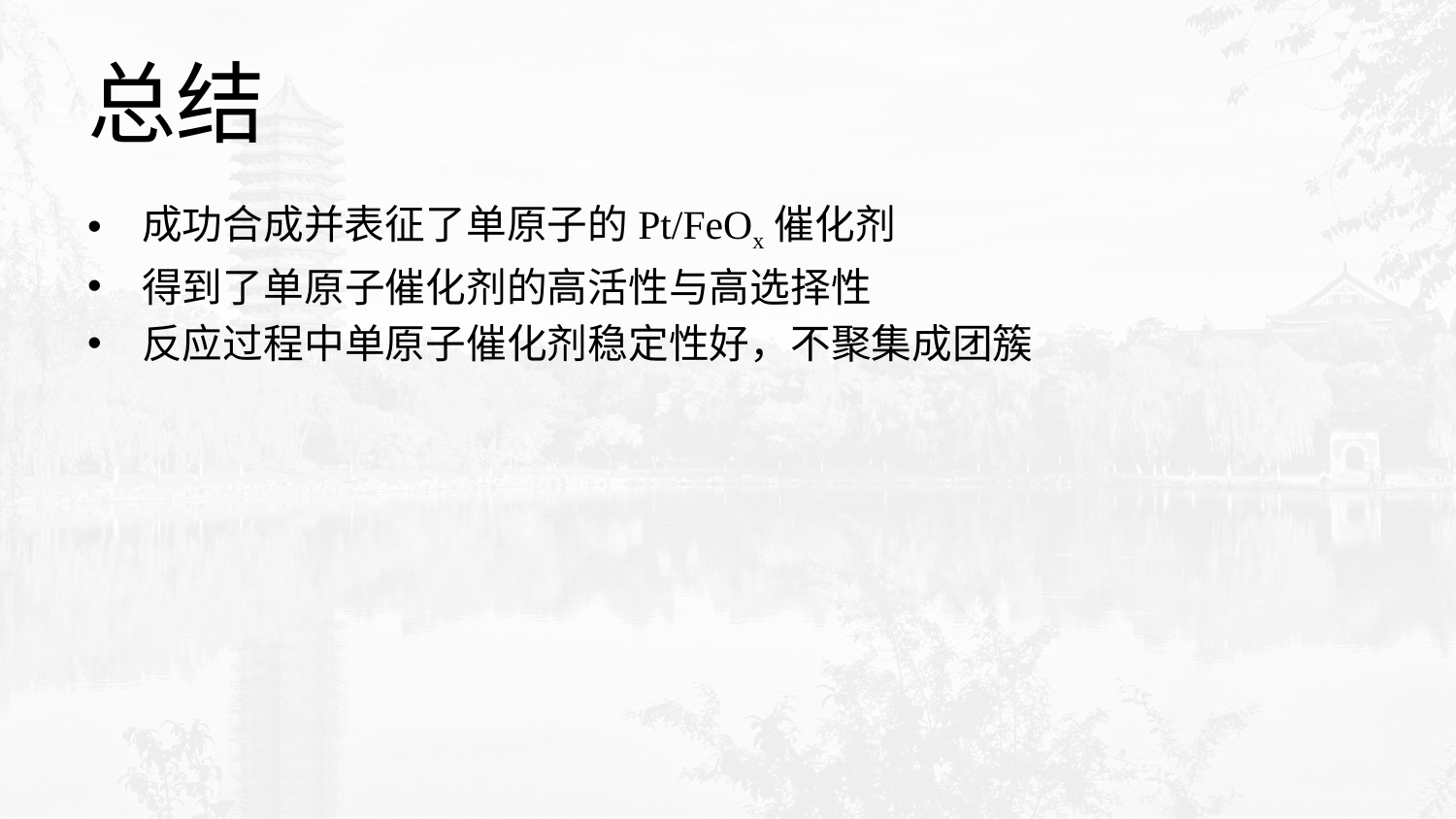

# 总结
成功合成并表征了单原子的Pt/FeOx催化剂
得到了单原子催化剂的高活性与高选择性
反应过程中单原子催化剂稳定性好，不聚集成团簇